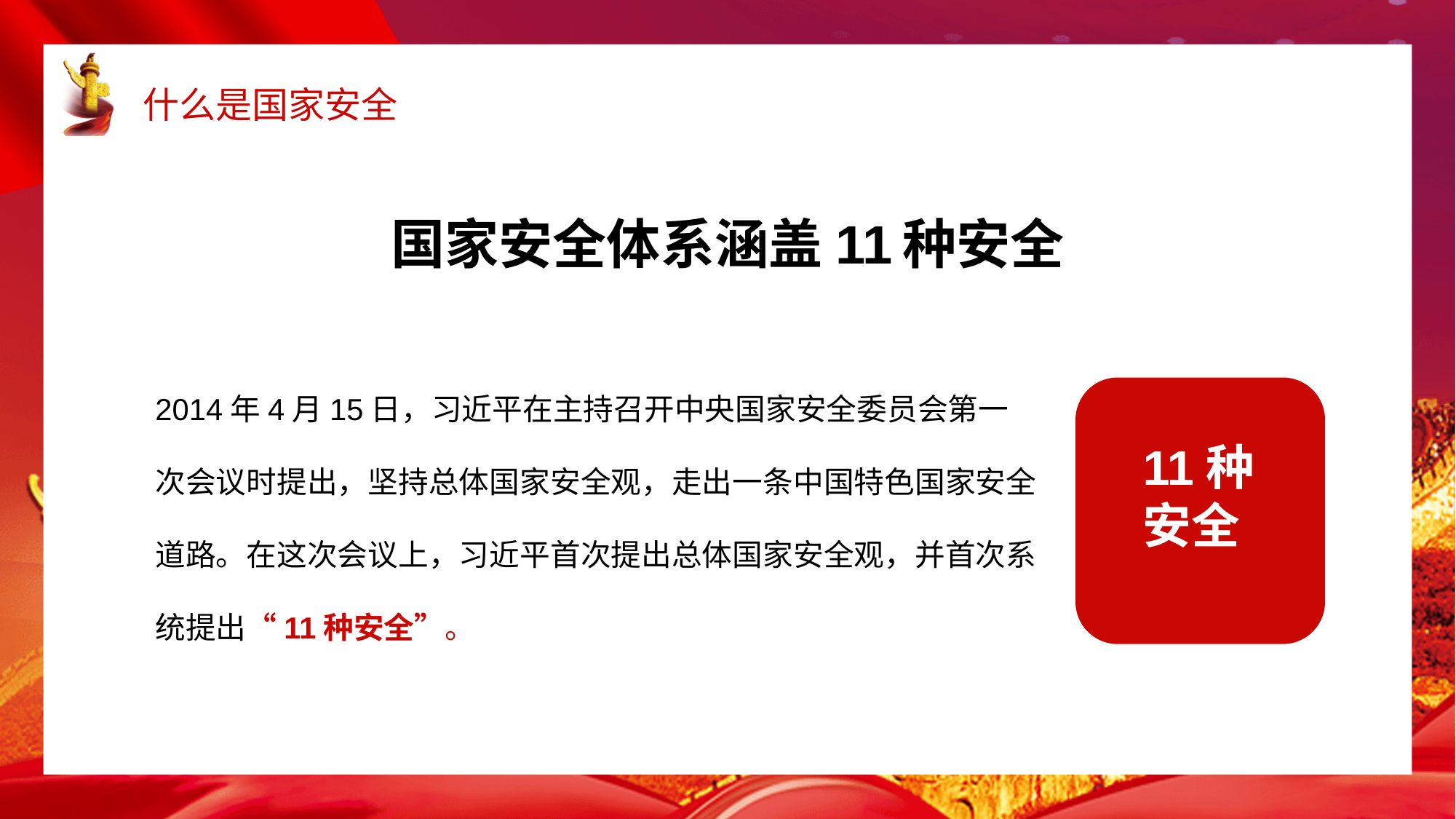

国家安全体系涵盖11种安全
2014年4月15日，习近平在主持召开中央国家安全委员会第一次会议时提出，坚持总体国家安全观，走出一条中国特色国家安全道路。在这次会议上，习近平首次提出总体国家安全观，并首次系统提出“11种安全”。

11种安全